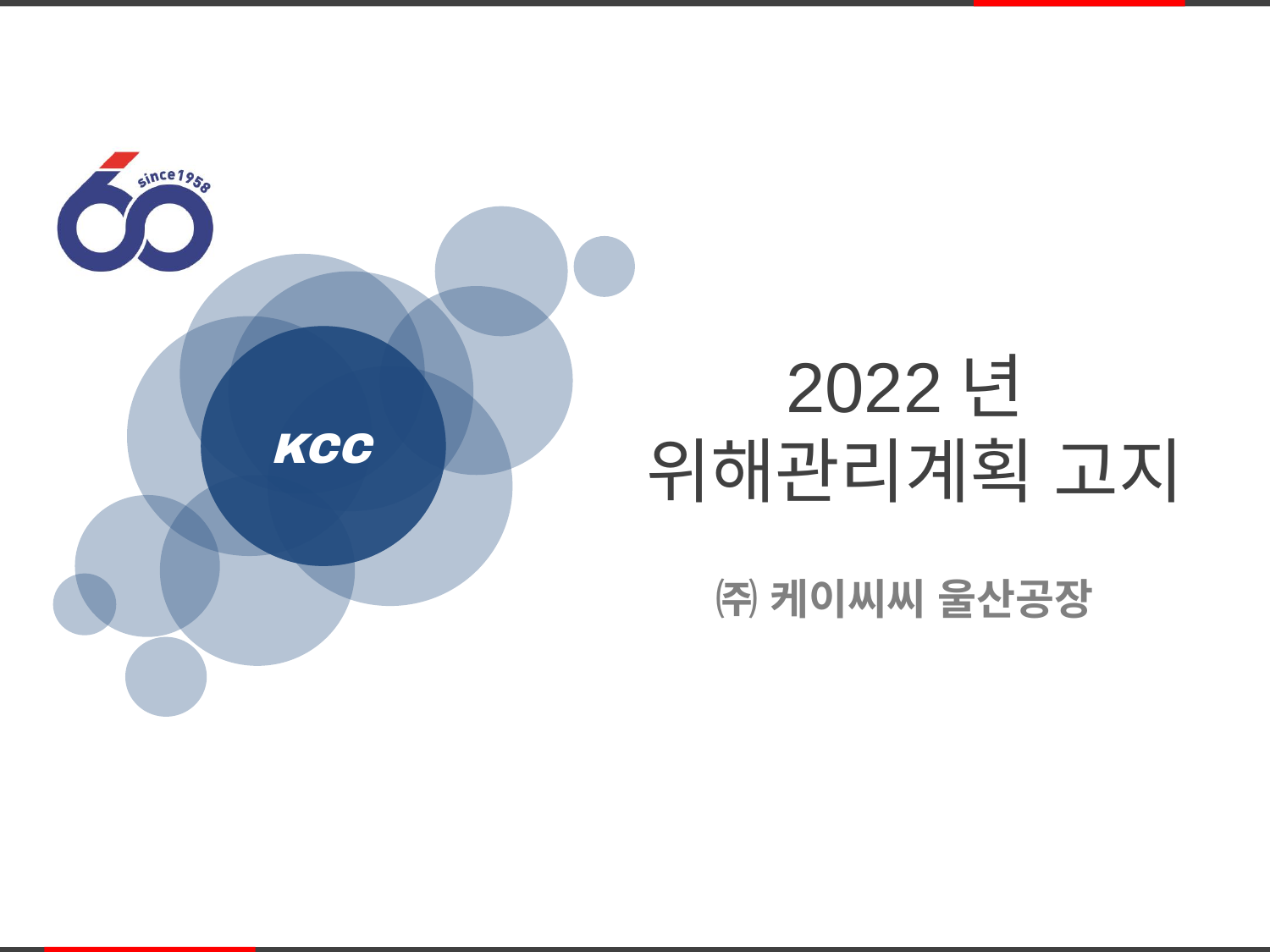

# 2022년 위해관리계획 고지
㈜ 케이씨씨 울산공장